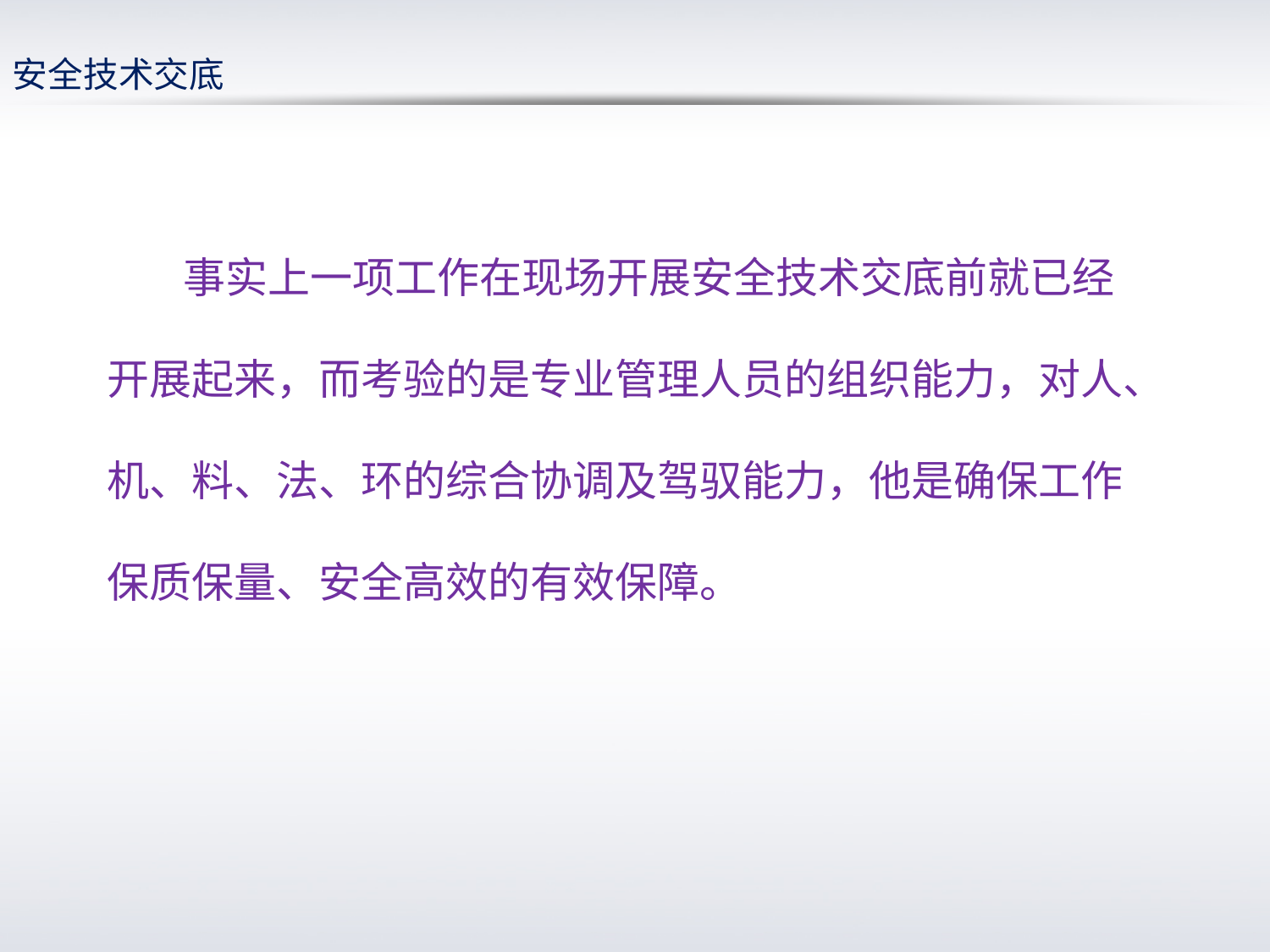

安全技术交底
       事实上一项工作在现场开展安全技术交底前就已经开展起来，而考验的是专业管理人员的组织能力，对人、机、料、法、环的综合协调及驾驭能力，他是确保工作保质保量、安全高效的有效保障。

24